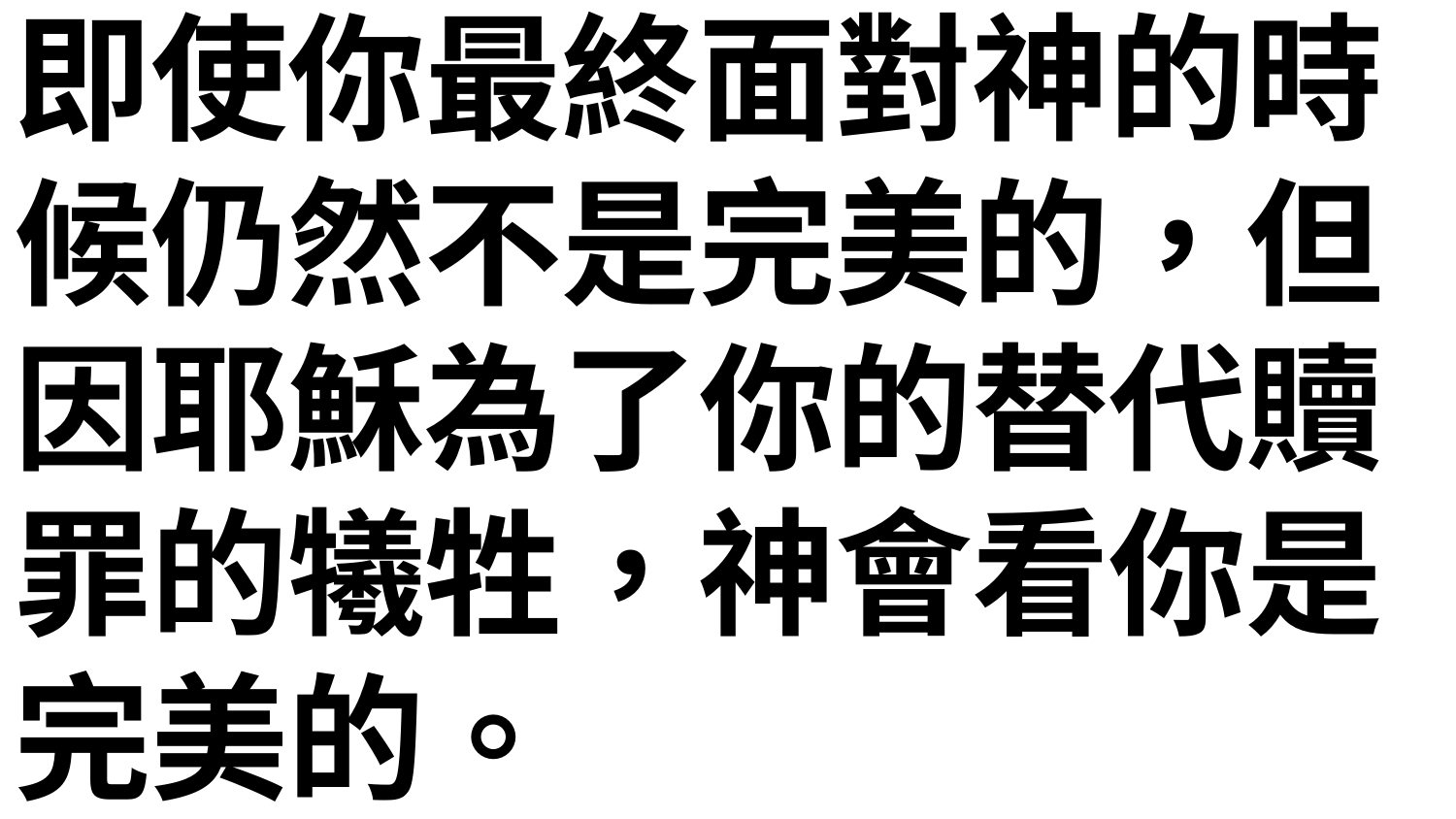

即使你最終面對神的時候仍然不是完美的，但因耶穌為了你的替代贖罪的犧牲，神會看你是完美的。